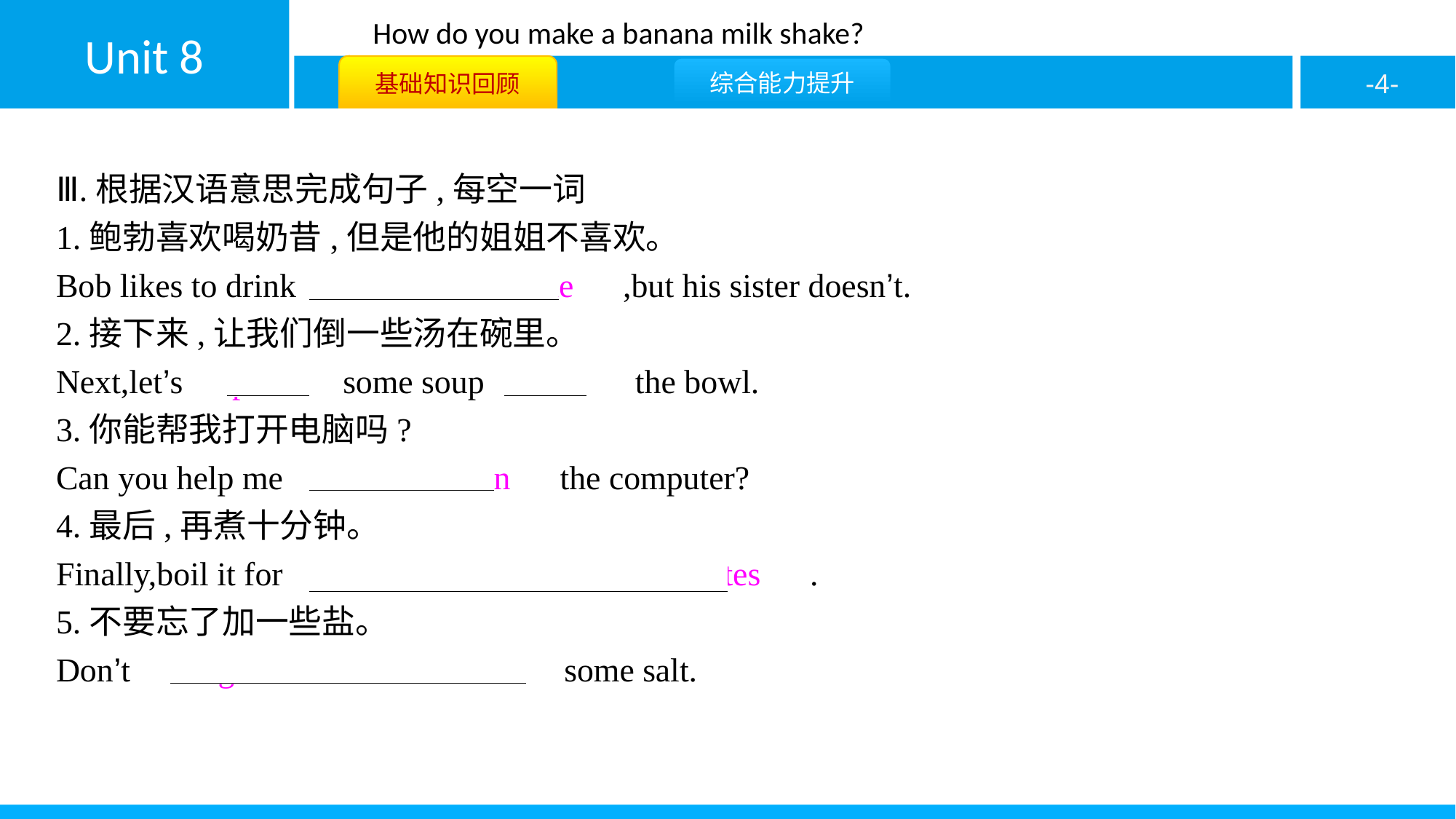

Ⅲ.根据汉语意思完成句子,每空一词
1.鲍勃喜欢喝奶昔,但是他的姐姐不喜欢。
Bob likes to drink　milk　 　shake　,but his sister doesn’t.
2.接下来,让我们倒一些汤在碗里。
Next,let’s　pour　some soup　into　the bowl.
3.你能帮我打开电脑吗?
Can you help me　turn　 　on　the computer?
4.最后,再煮十分钟。
Finally,boil it for　another　 　ten　 　minutes　.
5.不要忘了加一些盐。
Don’t　forget　 　to　 　add　some salt.